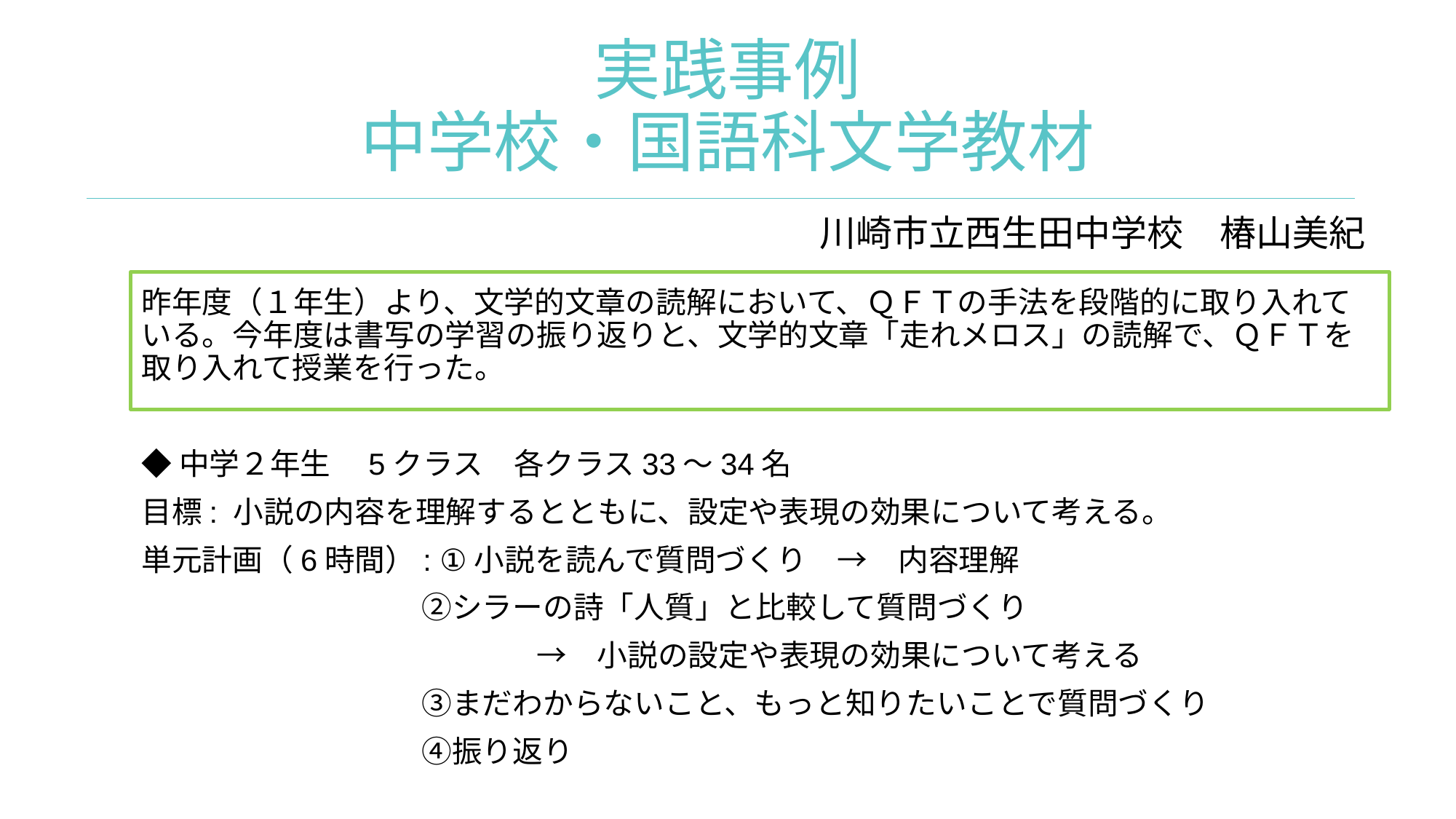

53
# 実践事例 中学校・国語科文学教材
川崎市立西生田中学校　椿山美紀

昨年度（１年生）より、文学的文章の読解において、ＱＦＴの手法を段階的に取り入れている。今年度は書写の学習の振り返りと、文学的文章「走れメロス」の読解で、ＱＦＴを取り入れて授業を行った。

◆中学２年生　5クラス　各クラス33～34名
目標: 小説の内容を理解するとともに、設定や表現の効果について考える。
単元計画（6時間）: ①小説を読んで質問づくり　→　内容理解
　　　　　　　　　 ②シラーの詩「人質」と比較して質問づくり
　　　　　　　　　　　　　→　小説の設定や表現の効果について考える
　　　　　　　　　 ③まだわからないこと、もっと知りたいことで質問づくり
　　　　　　　　　 ④振り返り